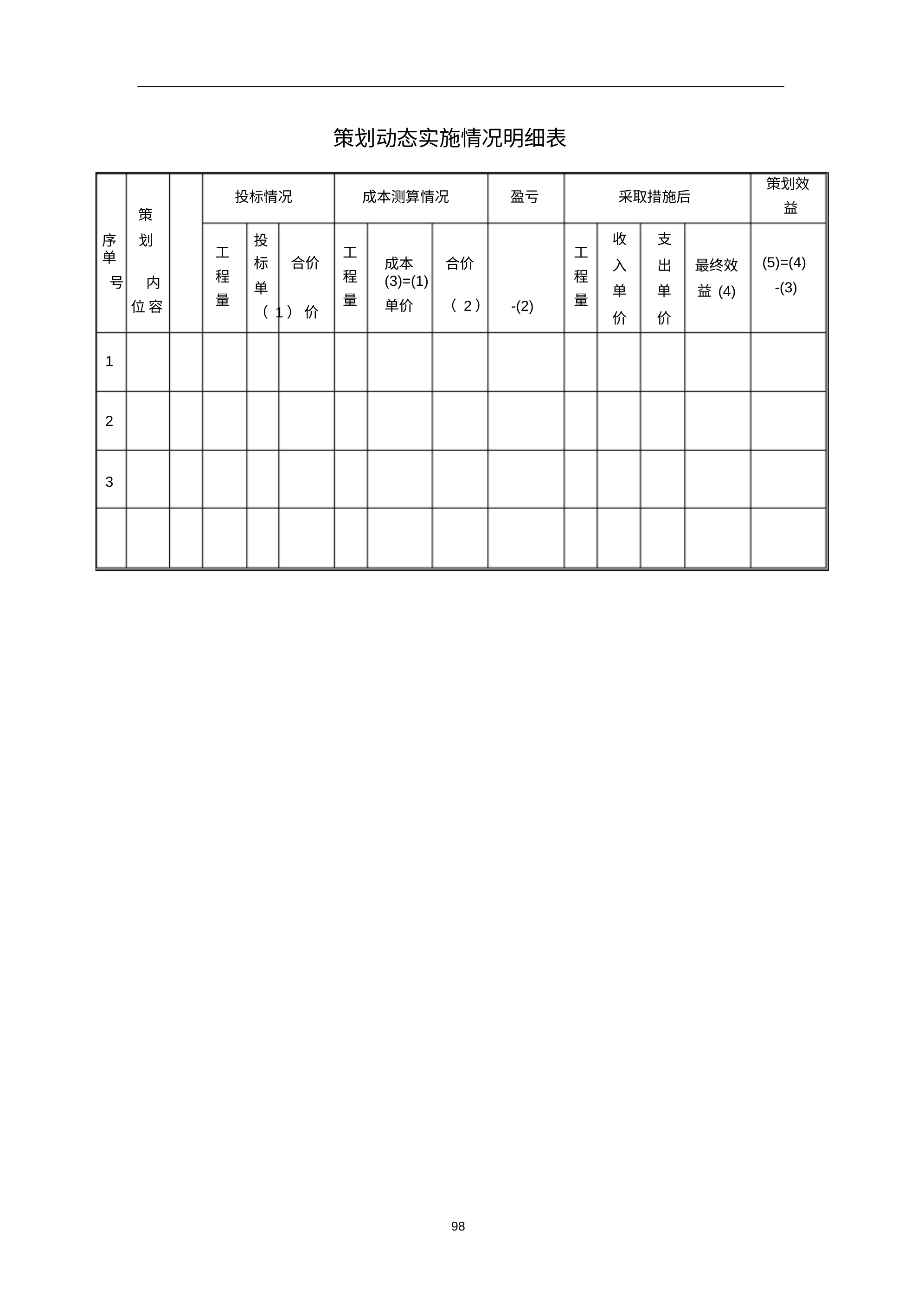

策划动态实施情况明细表
策划效 益
投标情况
成本测算情况
盈亏
采取措施后
策
序	划	单
号	内	位 容
投
标	合价
单	（ 1） 价
| 收 | 支 |  |  |
| --- | --- | --- | --- |
| 入 | 出 | 最终效 | (5)=(4) |
| 单 价 | 单 价 | 益(4) | -(3) |
工 程 量
工 程 量
工 程 量
成本	合价	(3)=(1)
单价	（ 2）	-(2)
1

2

3
98